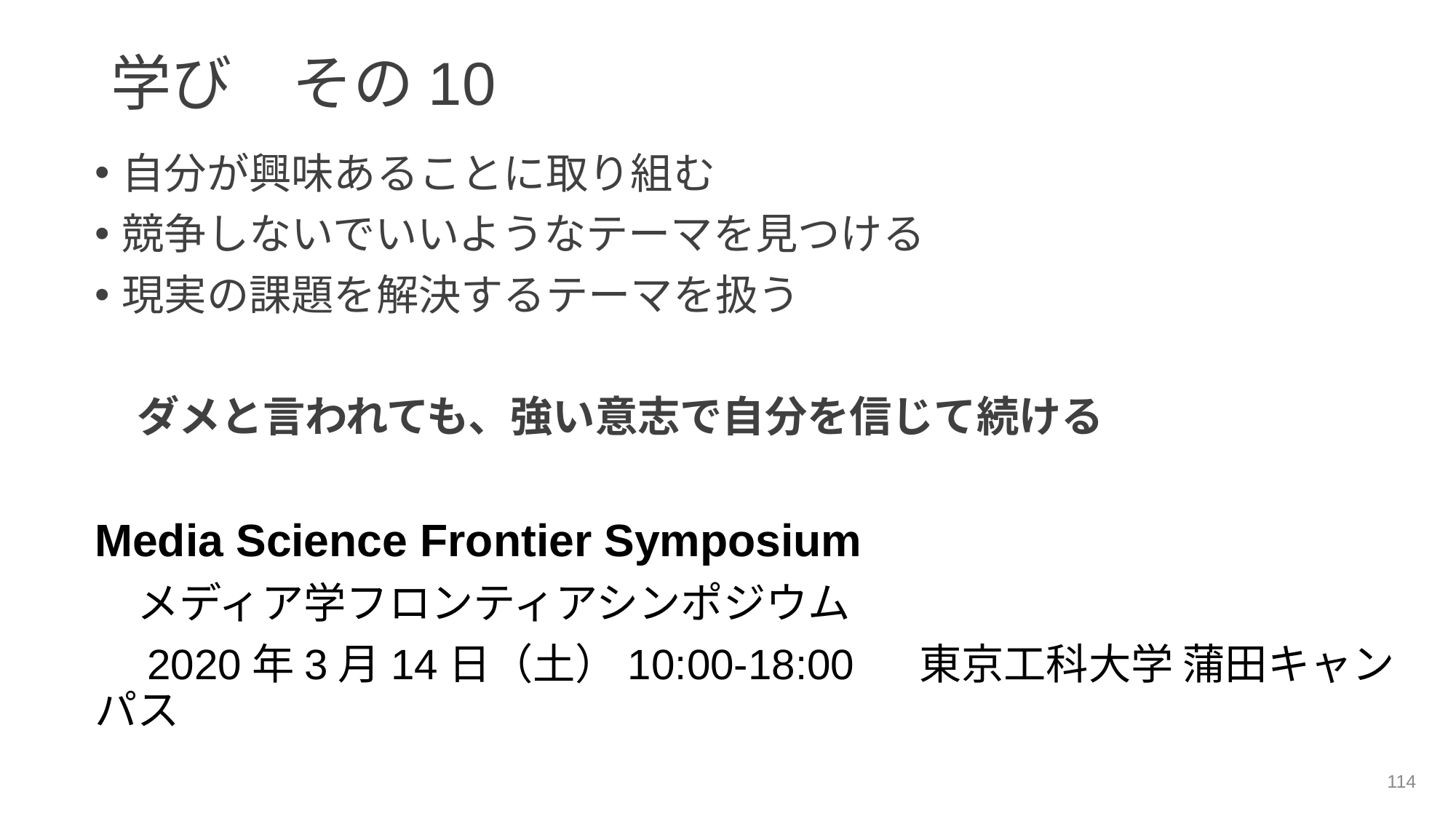

# 学び　その10
自分が興味あることに取り組む
競争しないでいいようなテーマを見つける
現実の課題を解決するテーマを扱う

　ダメと言われても、強い意志で自分を信じて続ける

Media Science Frontier Symposium
　メディア学フロンティアシンポジウム
　2020年3月14日（土）10:00-18:00 　東京工科大学 蒲田キャンパス

114